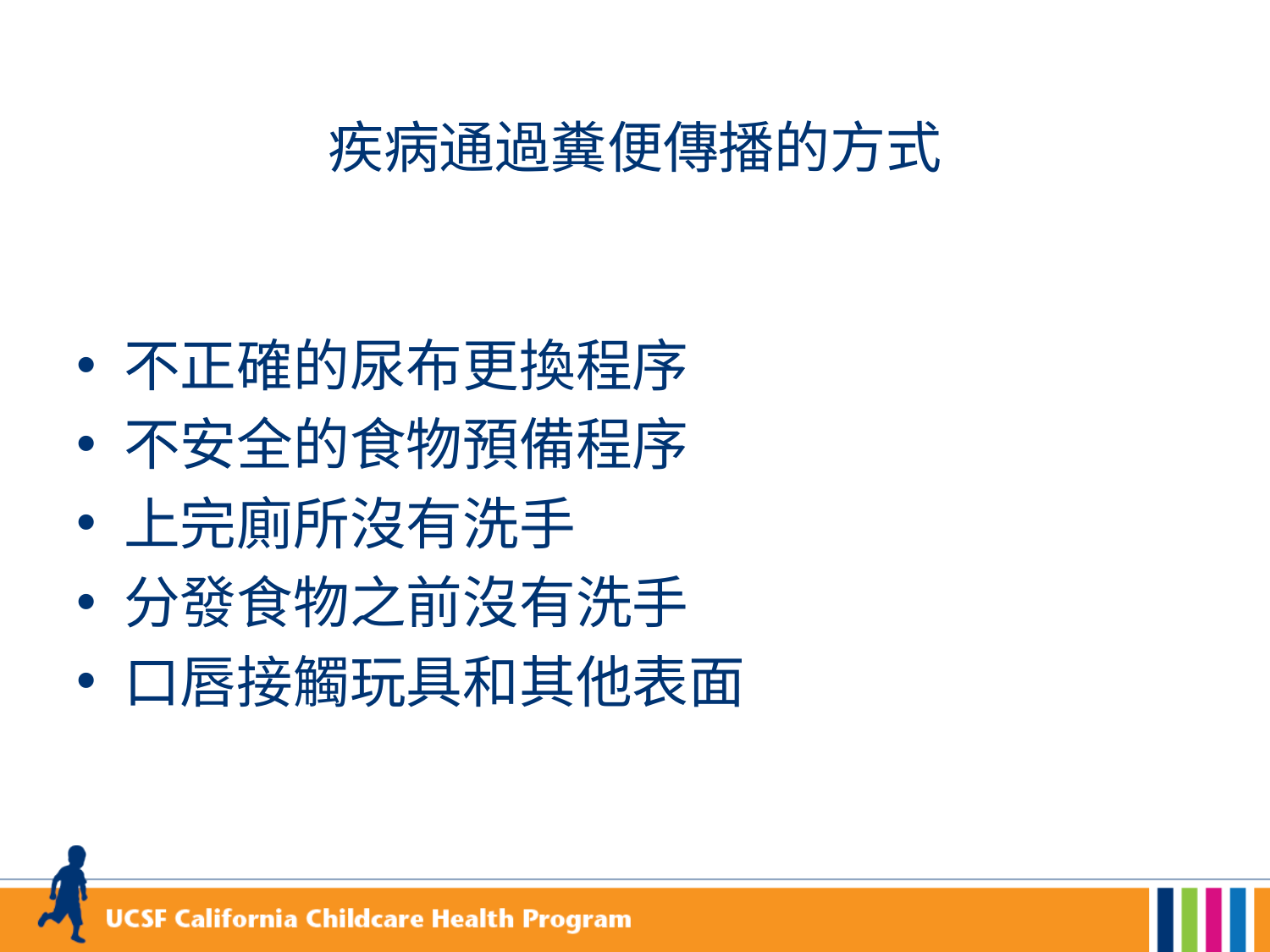

# 疾病通過糞便傳播的方式
不正確的尿布更換程序
不安全的食物預備程序
上完廁所沒有洗手
分發食物之前沒有洗手
口唇接觸玩具和其他表面